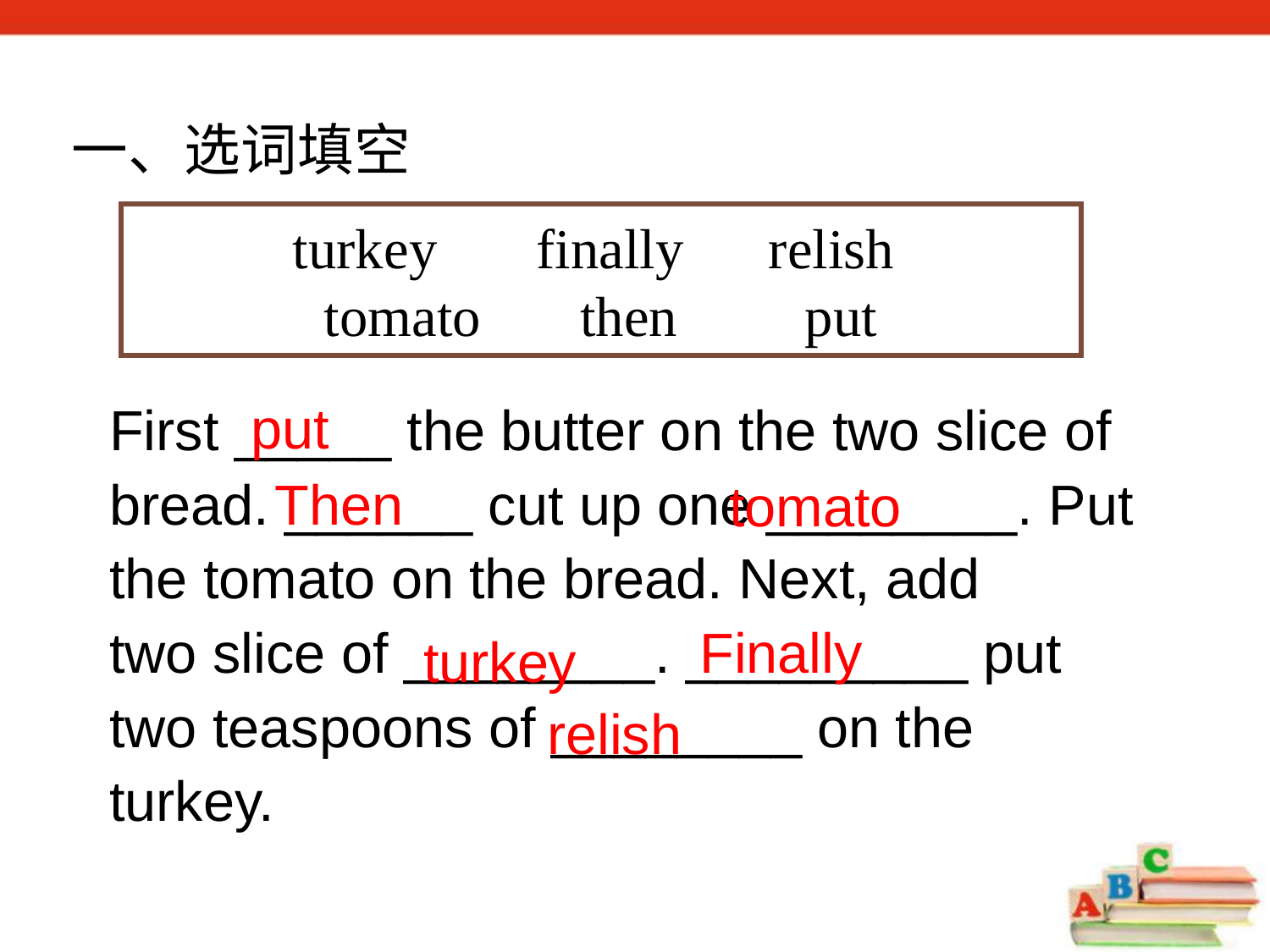

一、选词填空
turkey       finally      relish
tomato       then         put
put
First _____ the butter on the two slice of
bread. ______ cut up one ________. Put
the tomato on the bread. Next, add
two slice of ________. _________ put
two teaspoons of ________ on the
turkey.
Then
tomato
Finally
turkey
relish